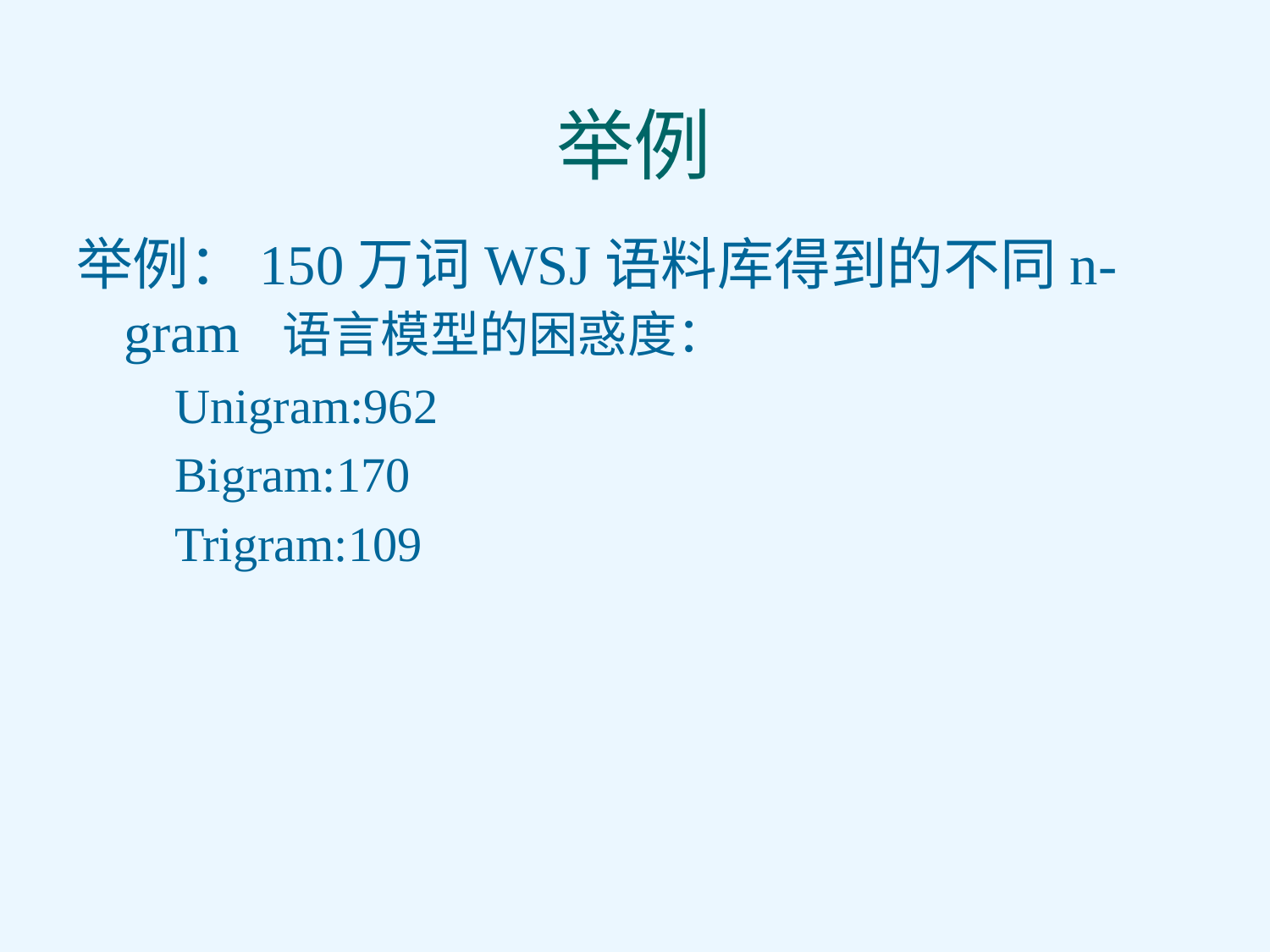

# 举例
举例：150万词WSJ语料库得到的不同n-gram  语言模型的困惑度：
        Unigram:962
        Bigram:170
        Trigram:109